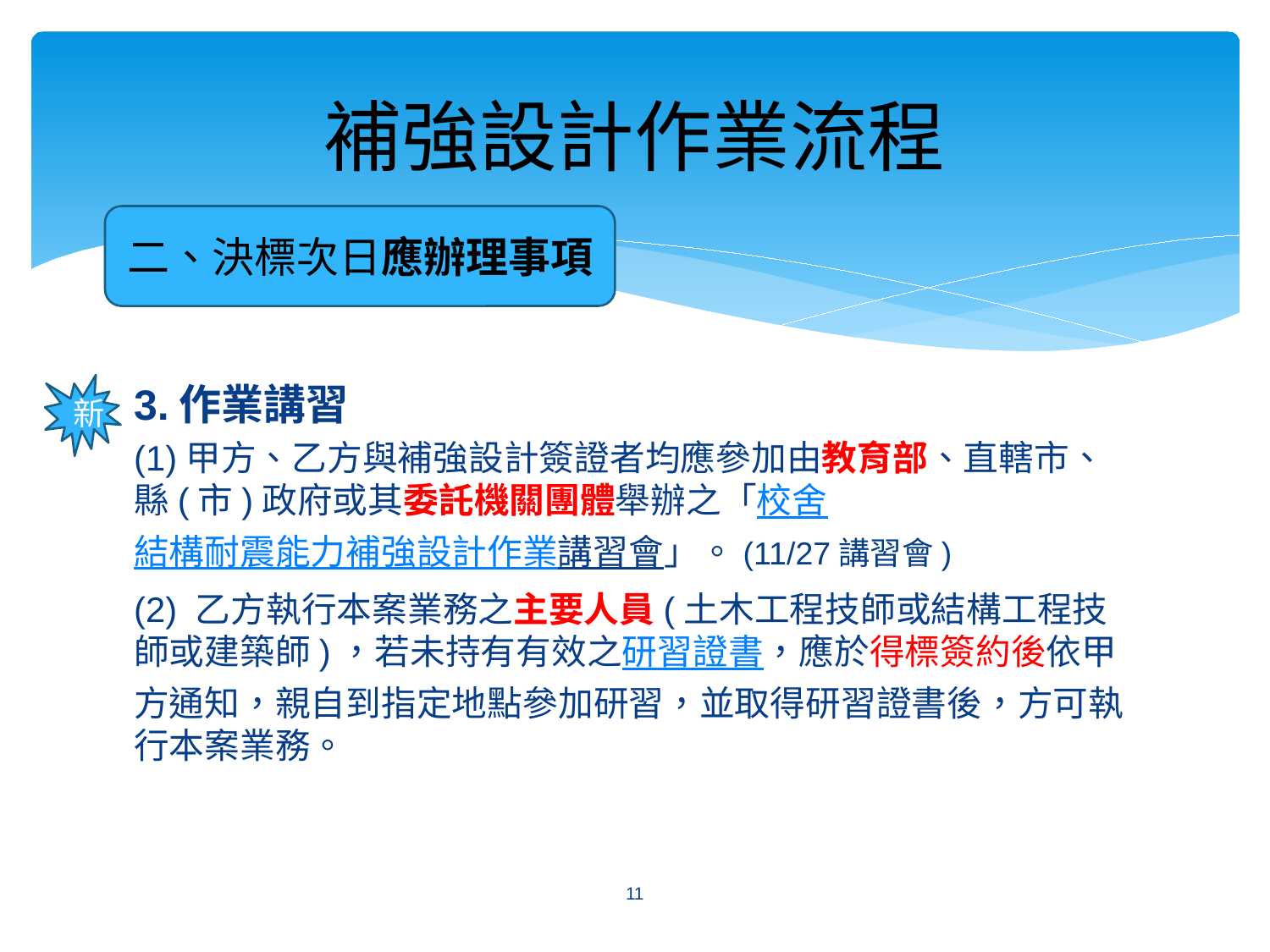

# 補強設計作業流程
二、決標次日應辦理事項
3.作業講習
(1)甲方、乙方與補強設計簽證者均應參加由教育部、直轄市、縣(市)政府或其委託機關團體舉辦之「校舍結構耐震能力補強設計作業講習會」。(11/27講習會)
(2) 乙方執行本案業務之主要人員(土木工程技師或結構工程技師或建築師)，若未持有有效之研習證書，應於得標簽約後依甲方通知，親自到指定地點參加研習，並取得研習證書後，方可執行本案業務。
新
11